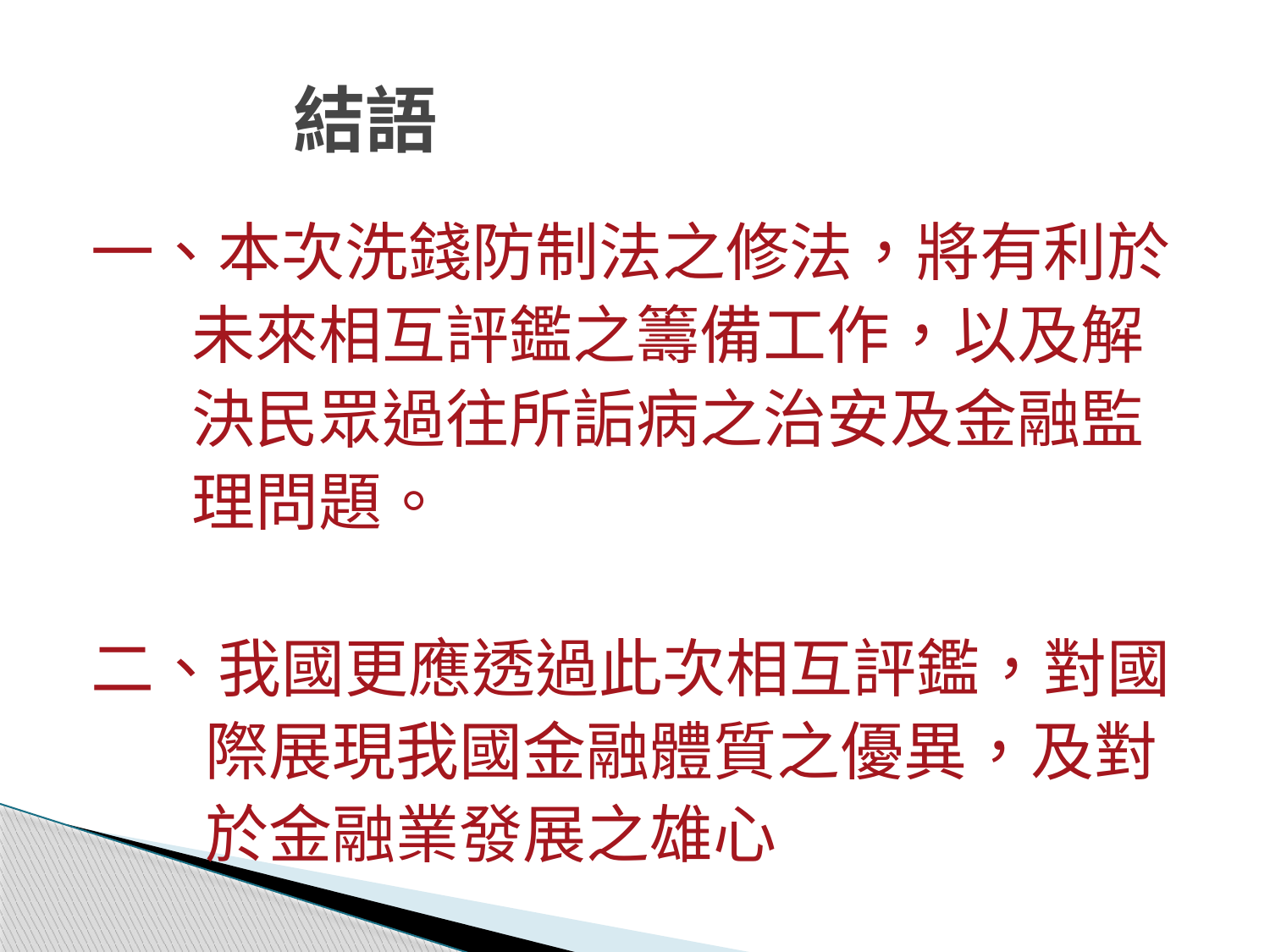

# 結語
一、本次洗錢防制法之修法，將有利於
      未來相互評鑑之籌備工作，以及解
      決民眾過往所詬病之治安及金融監
      理問題。

二、我國更應透過此次相互評鑑，對國
       際展現我國金融體質之優異，及對
       於金融業發展之雄心